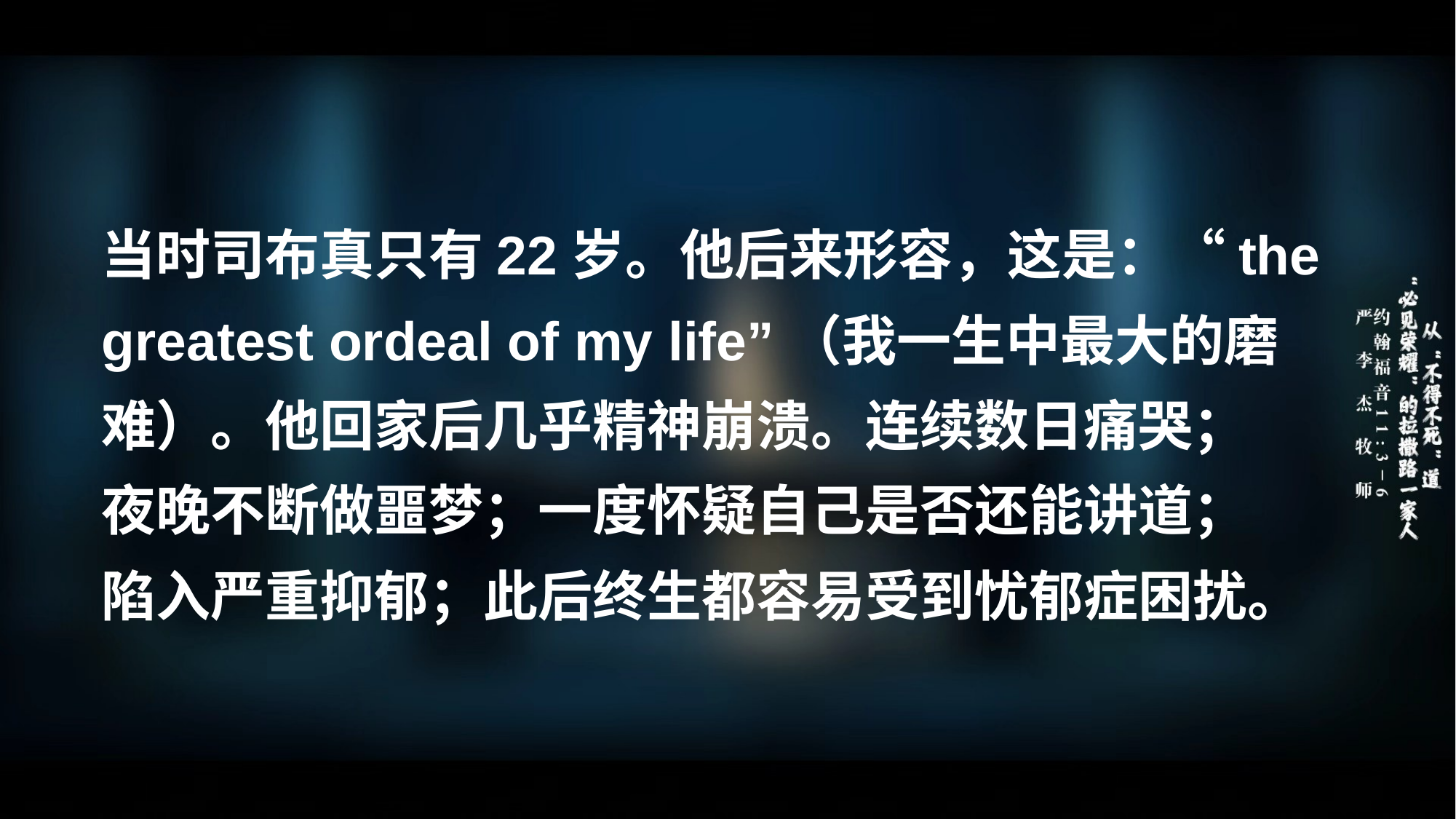

当时司布真只有22岁。他后来形容，这是：“the greatest ordeal of my life”（我一生中最大的磨难）。他回家后几乎精神崩溃。连续数日痛哭；
夜晚不断做噩梦；一度怀疑自己是否还能讲道；
陷入严重抑郁；此后终生都容易受到忧郁症困扰。